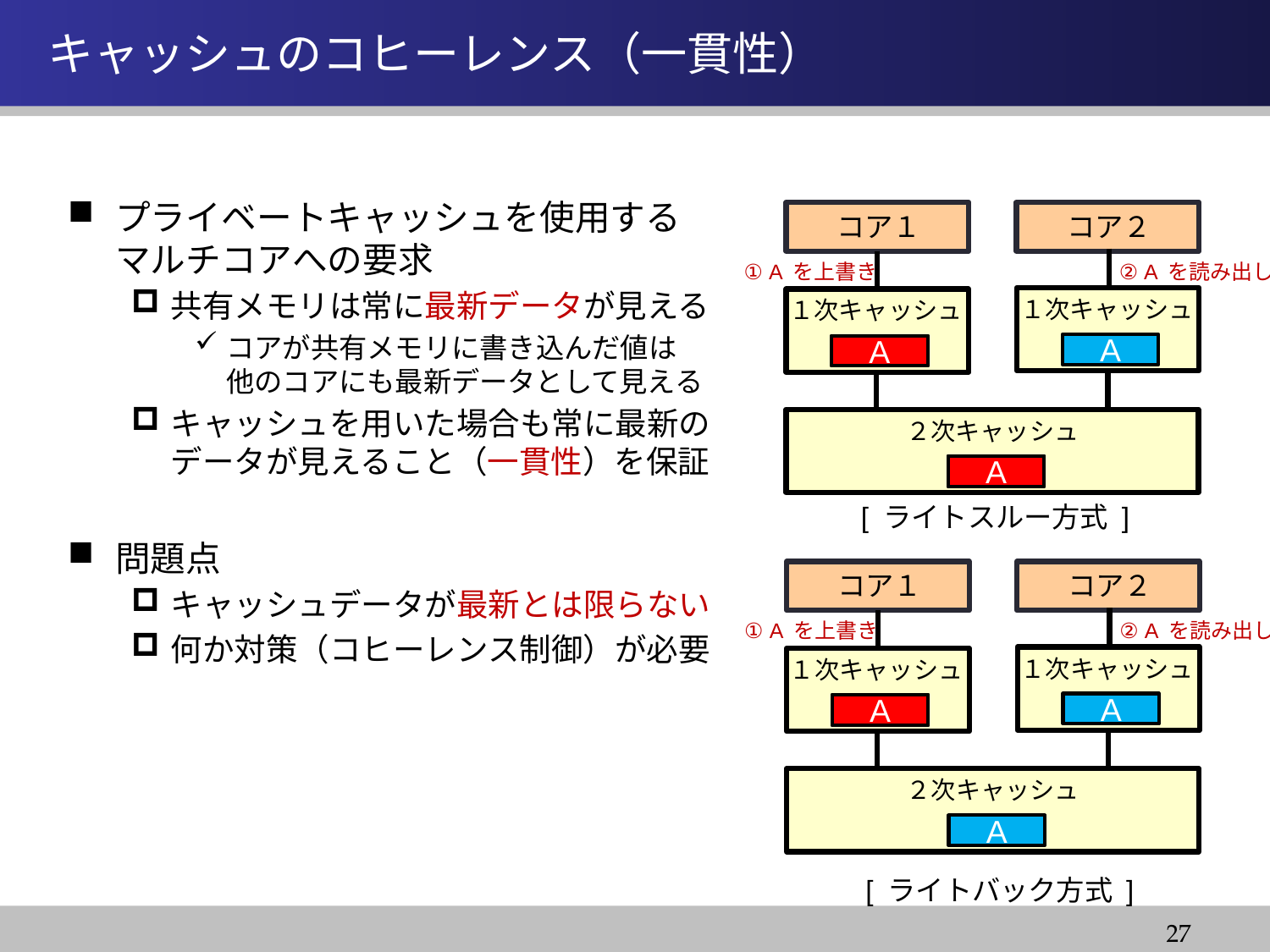

情報システム基盤学基礎１
# キャッシュのコヒーレンス（一貫性）

プライベートキャッシュを使用する
マルチコアへの要求
共有メモリは常に最新データが見える
コアが共有メモリに書き込んだ値は
他のコアにも最新データとして見える
キャッシュを用いた場合も常に最新のデータが見えること（一貫性）を保証

問題点
キャッシュデータが最新とは限らない
何か対策（コヒーレンス制御）が必要
コア１
コア２

 ② A を読み出し
 ① A を上書き
１次キャッシュ
１次キャッシュ
A
A
A
２次キャッシュ
A
A
[ ライトスルー方式 ]

コア１
コア２

 ② A を読み出し
 ① A を上書き
１次キャッシュ
１次キャッシュ
A
A
A
２次キャッシュ
A
[ ライトバック方式 ]
27